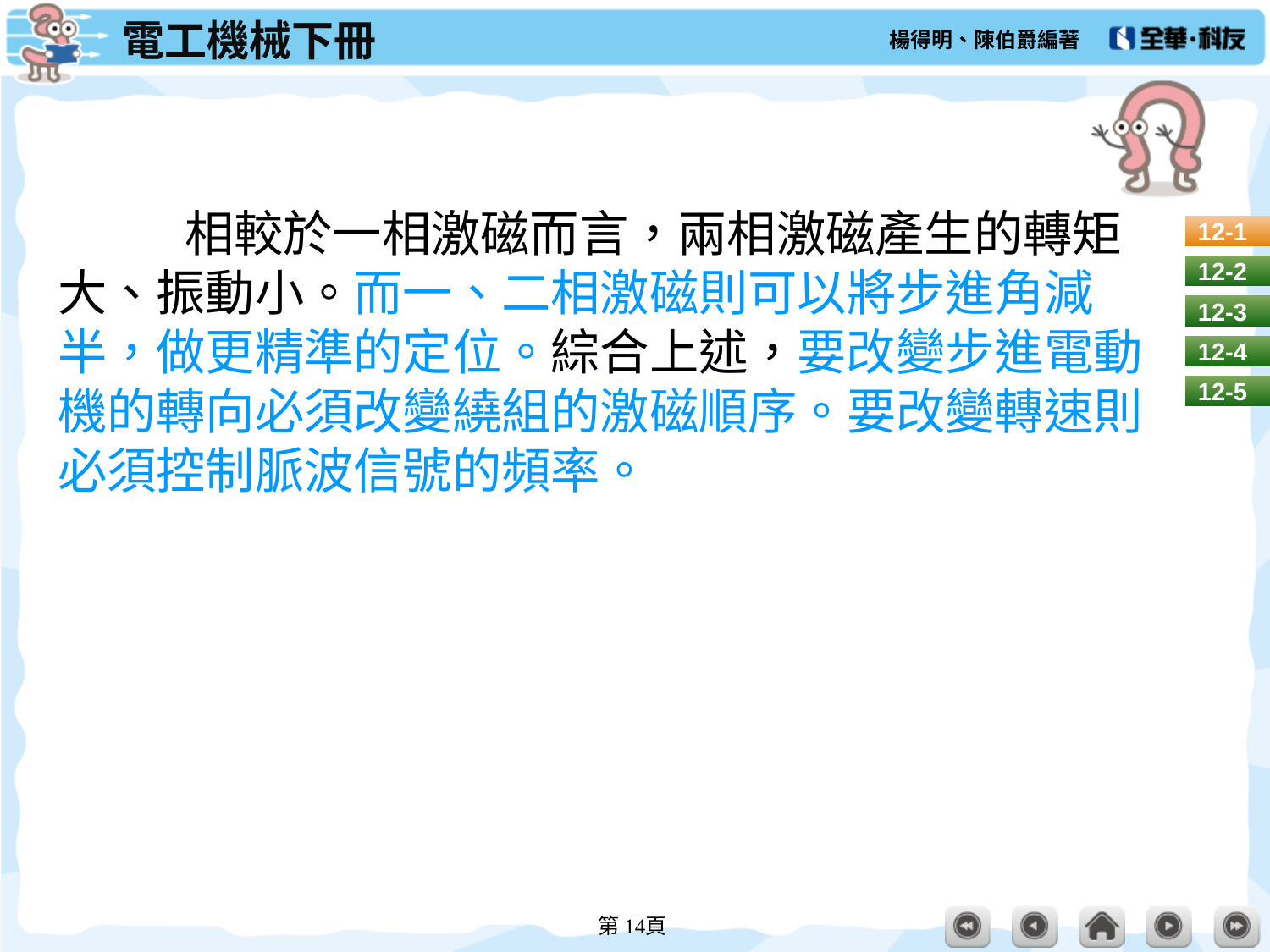

#
	相較於一相激磁而言，兩相激磁產生的轉矩大、振動小。而一、二相激磁則可以將步進角減半，做更精準的定位。綜合上述，要改變步進電動機的轉向必須改變繞組的激磁順序。要改變轉速則必須控制脈波信號的頻率。